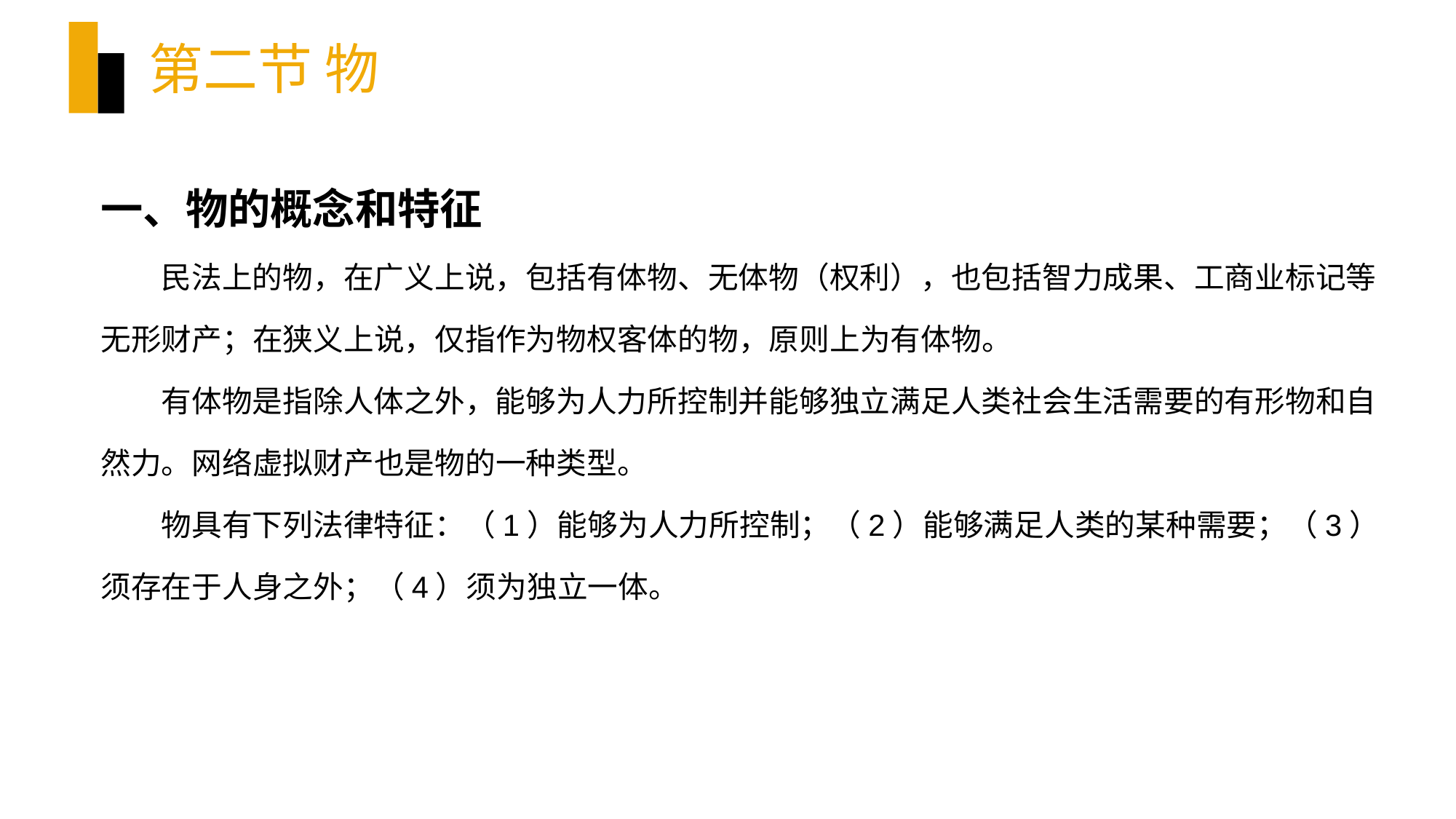

# 第二节 物
一、物的概念和特征
民法上的物，在广义上说，包括有体物、无体物（权利），也包括智力成果、工商业标记等无形财产；在狭义上说，仅指作为物权客体的物，原则上为有体物。
有体物是指除人体之外，能够为人力所控制并能够独立满足人类社会生活需要的有形物和自然力。网络虚拟财产也是物的一种类型。
物具有下列法律特征：（1）能够为人力所控制；（2）能够满足人类的某种需要；（3）须存在于人身之外；（4）须为独立一体。